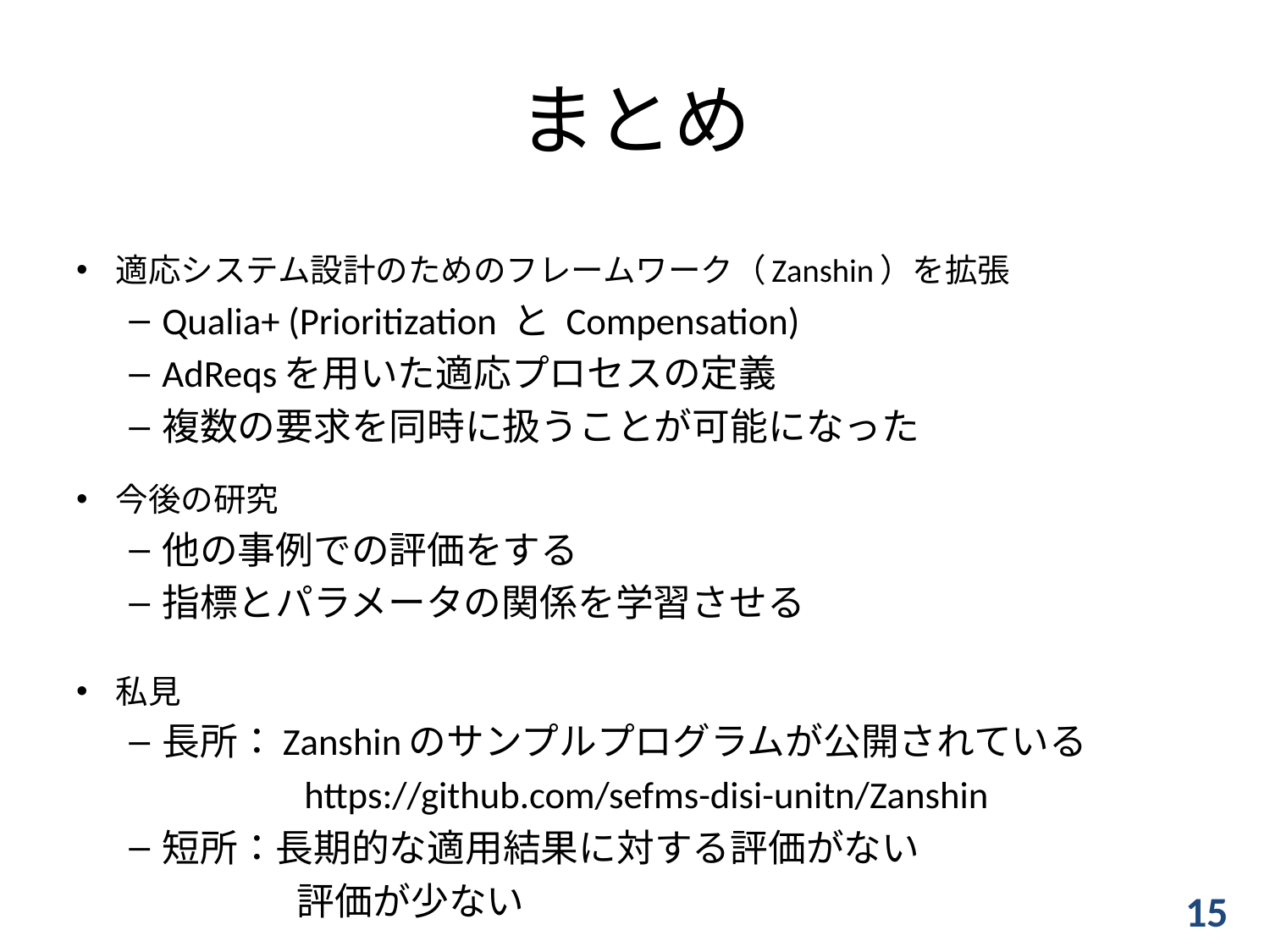

# まとめ
適応システム設計のためのフレームワーク（Zanshin）を拡張
Qualia+ (Prioritization と Compensation)
AdReqsを用いた適応プロセスの定義
複数の要求を同時に扱うことが可能になった

今後の研究
他の事例での評価をする
指標とパラメータの関係を学習させる

私見
長所：Zanshinのサンプルプログラムが公開されている
　　　　　https://github.com/sefms-disi-unitn/Zanshin
短所：長期的な適用結果に対する評価がない
　　　　　評価が少ない
15